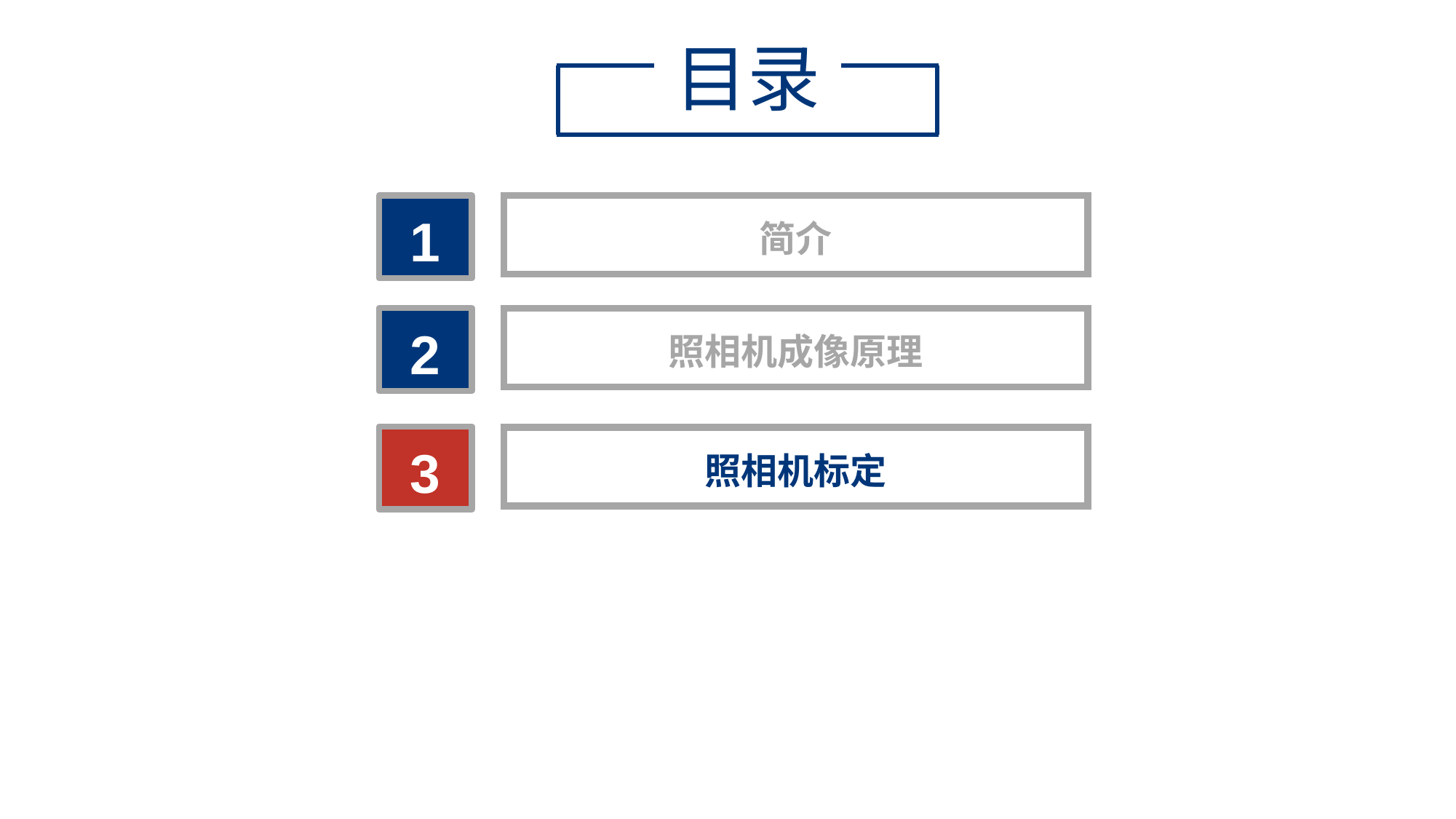

目录
1

简介
2

照相机成像原理
3

照相机标定